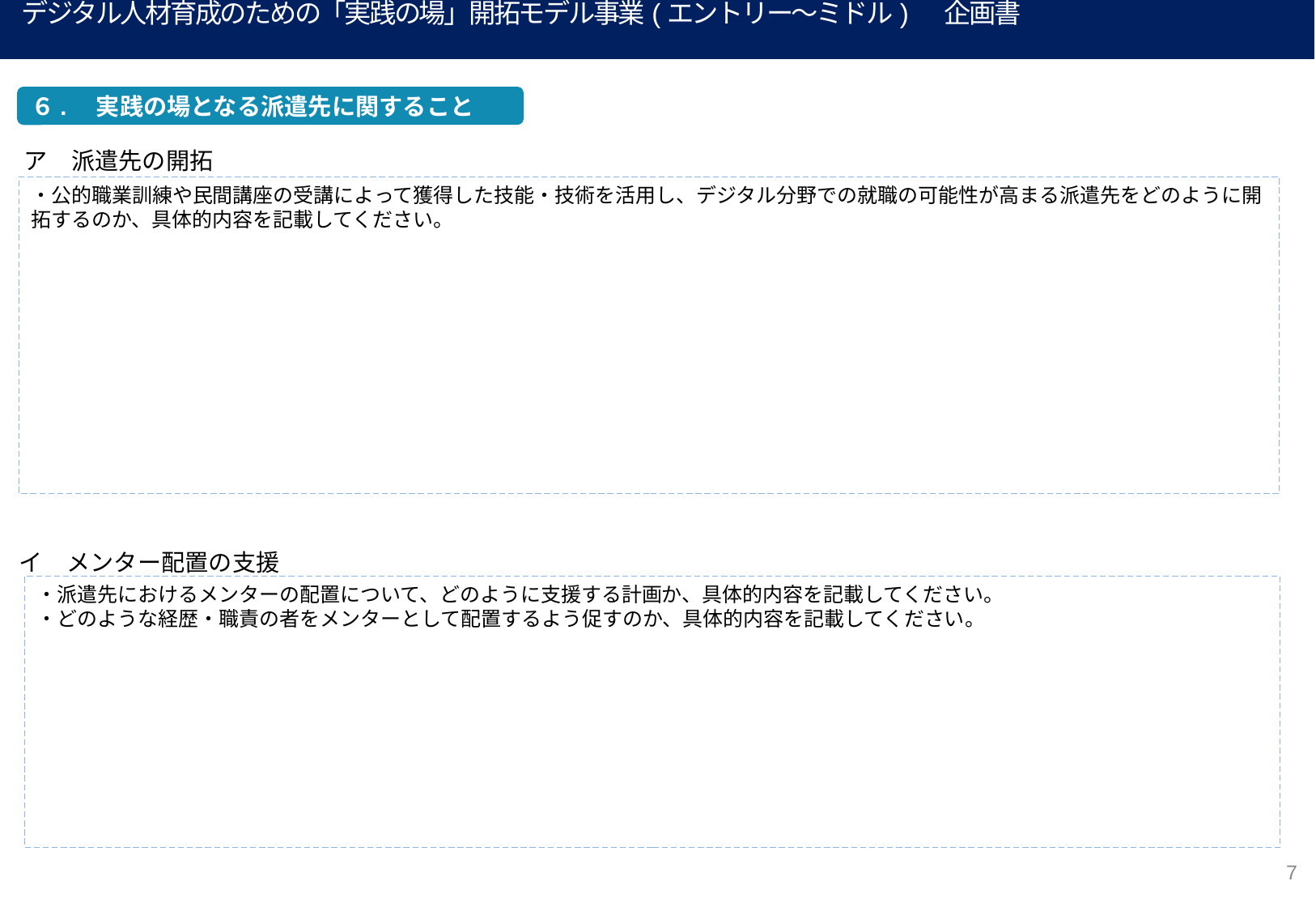

デジタル人材育成のための「実践の場」開拓モデル事業(エントリー～ミドル)　 企画書
６.　実践の場となる派遣先に関すること
ア　派遣先の開拓
・公的職業訓練や民間講座の受講によって獲得した技能・技術を活用し、デジタル分野での就職の可能性が高まる派遣先をどのように開拓するのか、具体的内容を記載してください。
イ　メンター配置の支援
・派遣先におけるメンターの配置について、どのように支援する計画か、具体的内容を記載してください。
・どのような経歴・職責の者をメンターとして配置するよう促すのか、具体的内容を記載してください。

7